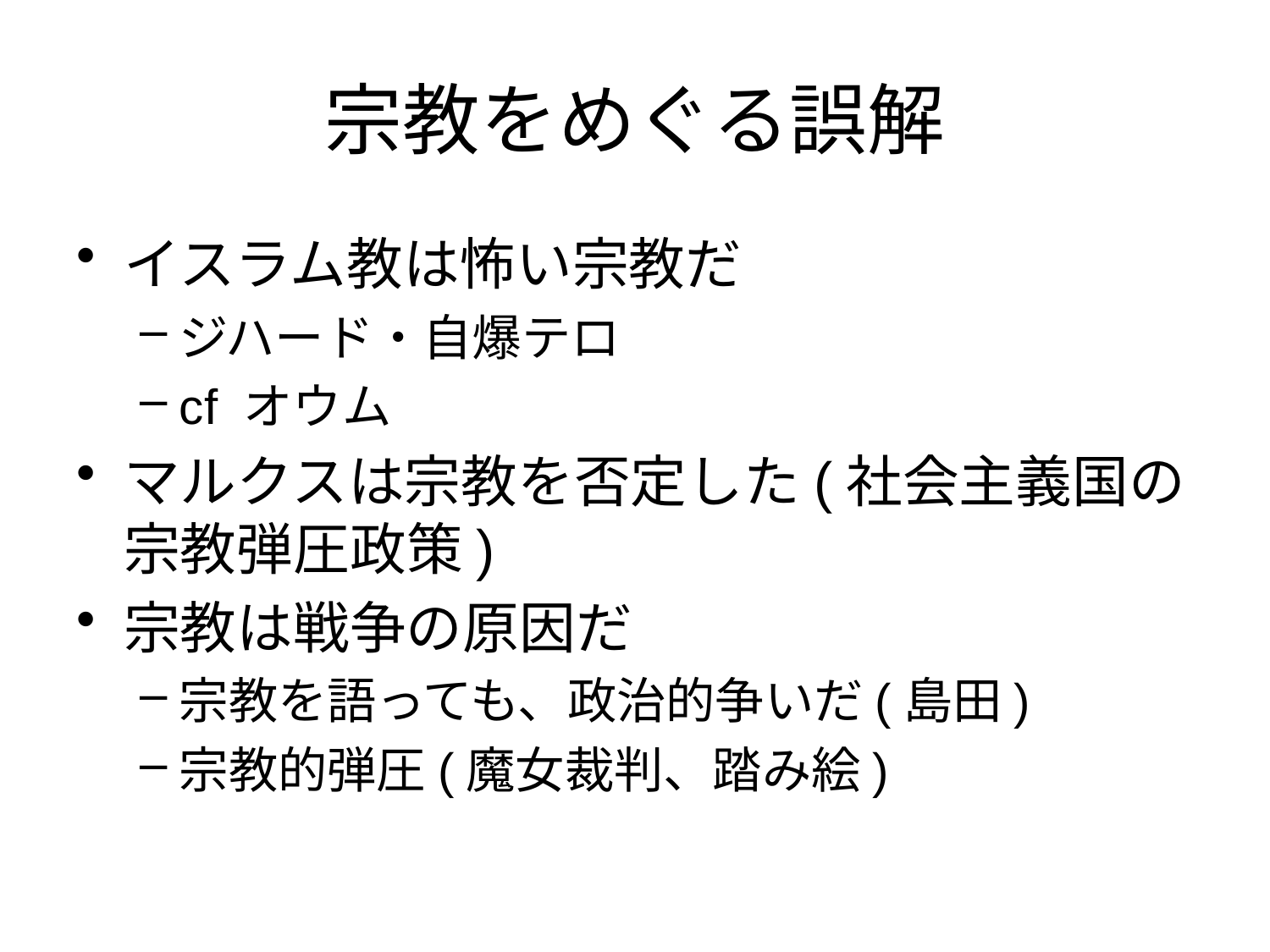

# 宗教をめぐる誤解
イスラム教は怖い宗教だ
ジハード・自爆テロ
cf オウム
マルクスは宗教を否定した(社会主義国の宗教弾圧政策)
宗教は戦争の原因だ
宗教を語っても、政治的争いだ(島田)
宗教的弾圧(魔女裁判、踏み絵)